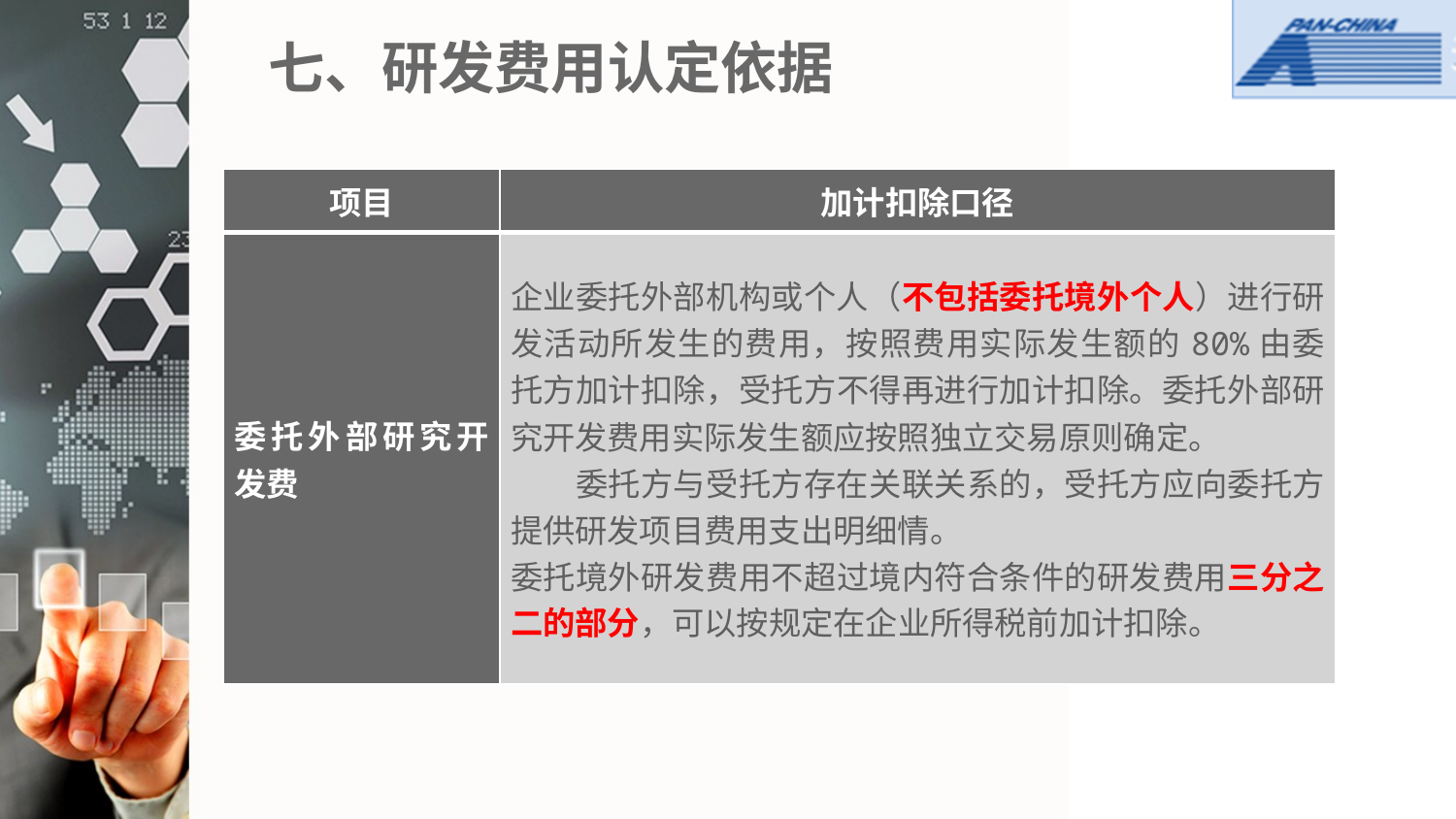

# 七、研发费用认定依据
| 项目 | 加计扣除口径 |
| --- | --- |
| 委托外部研究开发费 | 企业委托外部机构或个人（不包括委托境外个人）进行研发活动所发生的费用，按照费用实际发生额的80%由委托方加计扣除，受托方不得再进行加计扣除。委托外部研究开发费用实际发生额应按照独立交易原则确定。 　　委托方与受托方存在关联关系的，受托方应向委托方提供研发项目费用支出明细情。 委托境外研发费用不超过境内符合条件的研发费用三分之二的部分，可以按规定在企业所得税前加计扣除。 |